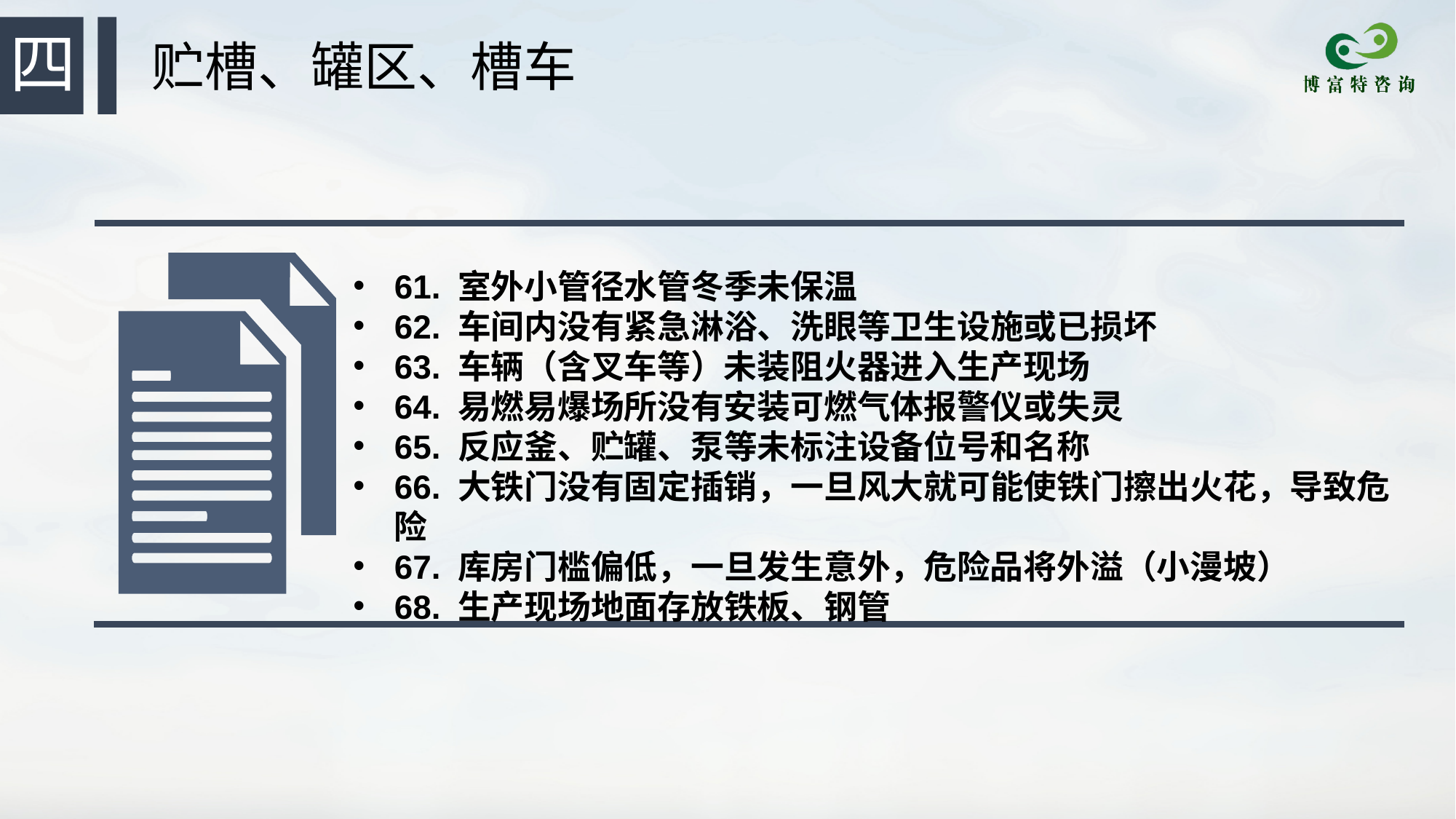

四

 贮槽、罐区、槽车
61. 室外小管径水管冬季未保温
62. 车间内没有紧急淋浴、洗眼等卫生设施或已损坏
63. 车辆（含叉车等）未装阻火器进入生产现场
64. 易燃易爆场所没有安装可燃气体报警仪或失灵
65. 反应釜、贮罐、泵等未标注设备位号和名称
66. 大铁门没有固定插销，一旦风大就可能使铁门擦出火花，导致危险
67. 库房门槛偏低，一旦发生意外，危险品将外溢（小漫坡）
68. 生产现场地面存放铁板、钢管